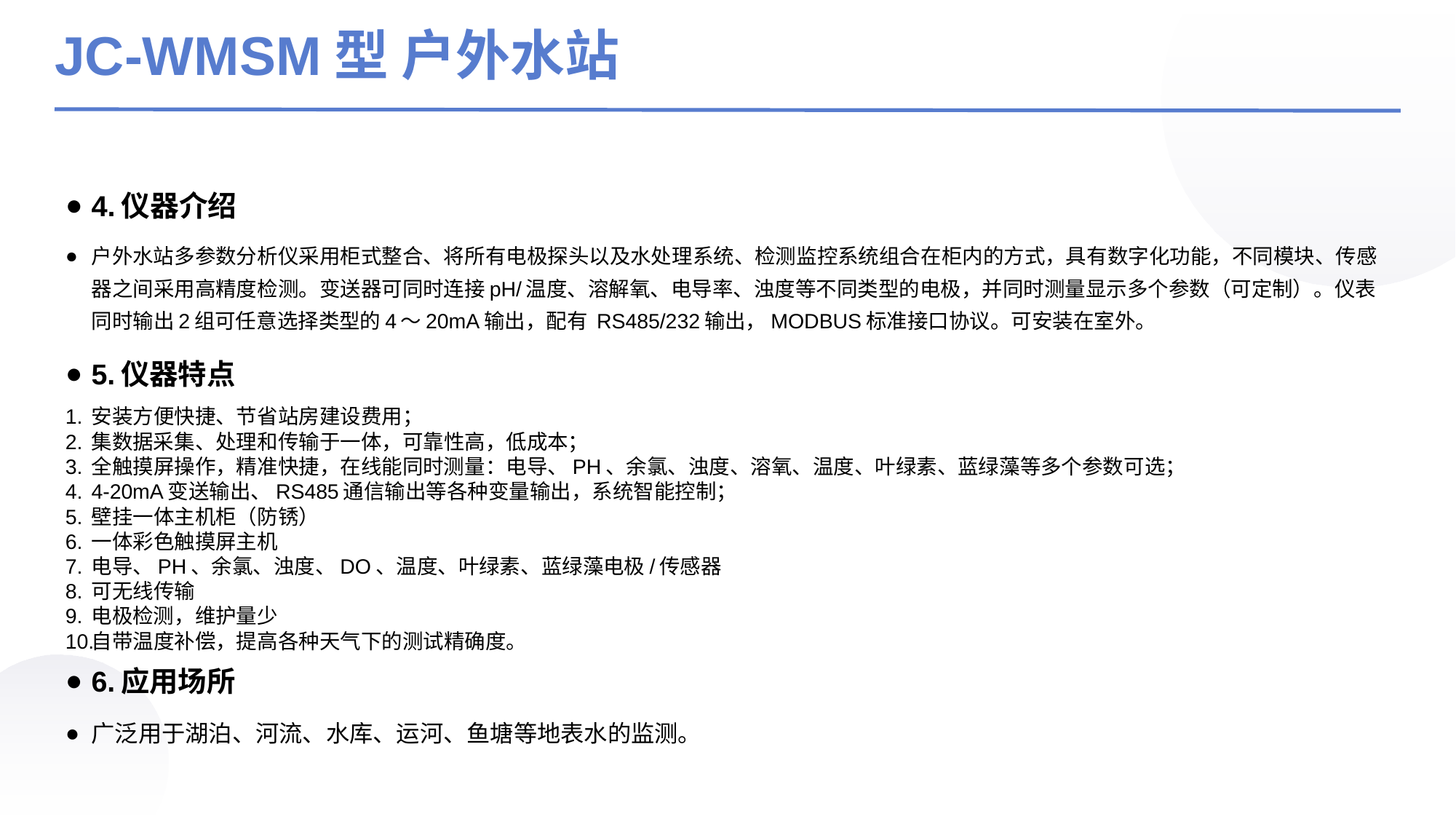

JC-WMSM型 户外水站
4.仪器介绍
户外水站多参数分析仪采用柜式整合、将所有电极探头以及水处理系统、检测监控系统组合在柜内的方式，具有数字化功能，不同模块、传感器之间采用高精度检测。变送器可同时连接pH/温度、溶解氧、电导率、浊度等不同类型的电极，并同时测量显示多个参数（可定制）。仪表同时输出2组可任意选择类型的4～20mA输出，配有 RS485/232输出，MODBUS标准接口协议。可安装在室外。
5.仪器特点
安装方便快捷、节省站房建设费用；
集数据采集、处理和传输于一体，可靠性高，低成本；
全触摸屏操作，精准快捷，在线能同时测量：电导、PH、余氯、浊度、溶氧、温度、叶绿素、蓝绿藻等多个参数可选；
4-20mA变送输出、RS485通信输出等各种变量输出，系统智能控制；
壁挂一体主机柜（防锈）
一体彩色触摸屏主机
电导、PH、余氯、浊度、DO、温度、叶绿素、蓝绿藻电极/传感器
可无线传输
电极检测，维护量少
自带温度补偿，提高各种天气下的测试精确度。
6.应用场所
广泛用于湖泊、河流、水库、运河、鱼塘等地表水的监测。